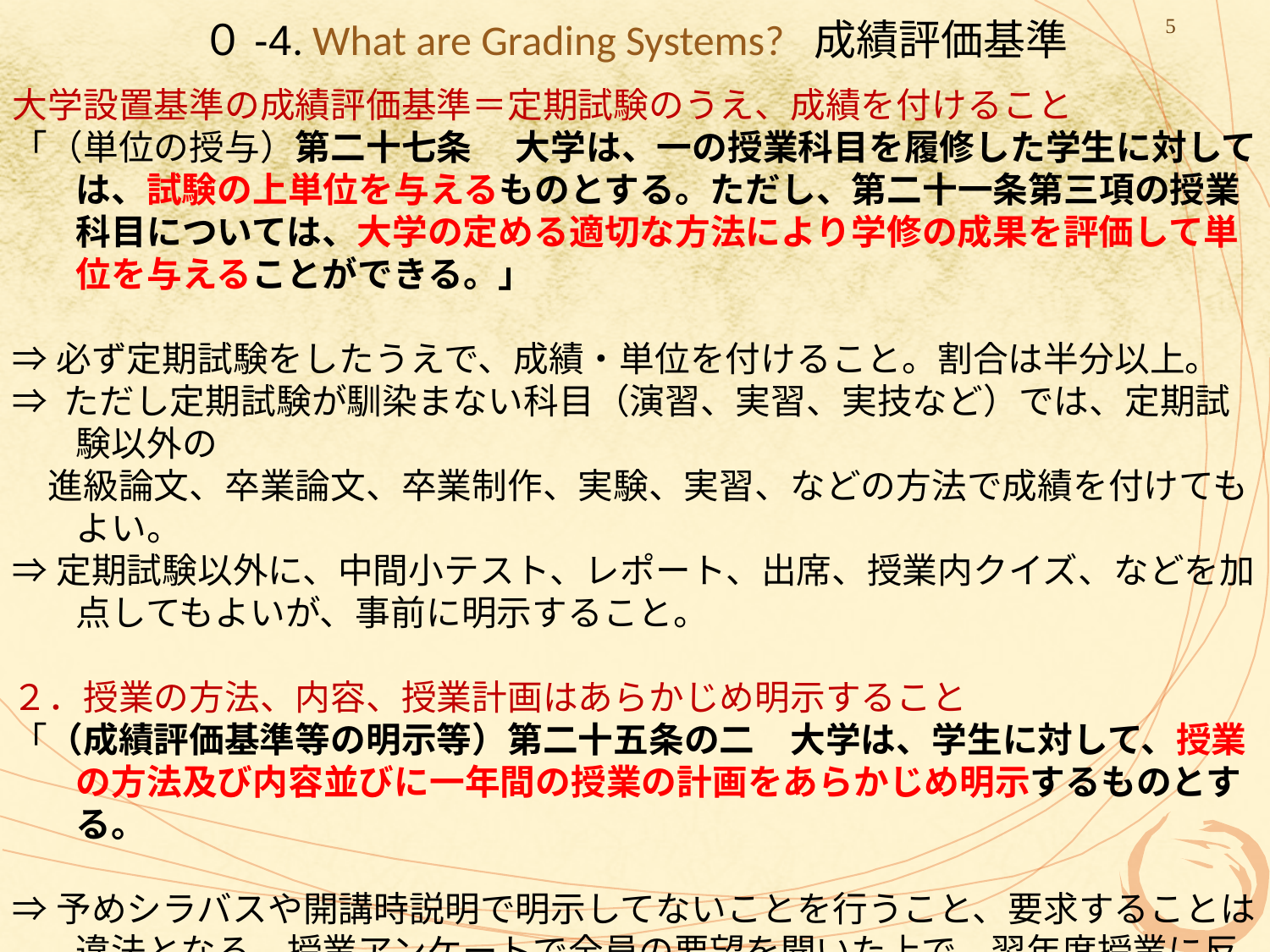

# ０-4. What are Grading Systems?  成績評価基準
5
大学設置基準の成績評価基準＝定期試験のうえ、成績を付けること
「（単位の授与）第二十七条 　大学は、一の授業科目を履修した学生に対しては、試験の上単位を与えるものとする。ただし、第二十一条第三項の授業科目については、大学の定める適切な方法により学修の成果を評価して単位を与えることができる。」

⇒必ず定期試験をしたうえで、成績・単位を付けること。割合は半分以上。
⇒ ただし定期試験が馴染まない科目（演習、実習、実技など）では、定期試験以外の
　進級論文、卒業論文、卒業制作、実験、実習、などの方法で成績を付けてもよい。
⇒定期試験以外に、中間小テスト、レポート、出席、授業内クイズ、などを加点してもよいが、事前に明示すること。

２．授業の方法、内容、授業計画はあらかじめ明示すること
「（成績評価基準等の明示等）第二十五条の二　大学は、学生に対して、授業の方法及び内容並びに一年間の授業の計画をあらかじめ明示するものとする。

⇒予めシラバスや開講時説明で明示してないことを行うこと、要求することは違法となる。授業アンケートで全員の要望を聞いた上で、翌年度授業に反映する規則。
⇒予めシラバスや開講時説明で明示したことを了承できない学生は、履修登録しないで、別の科目や、翌年度の同科目（クラス指定がなくなる）を履修する権利がある。